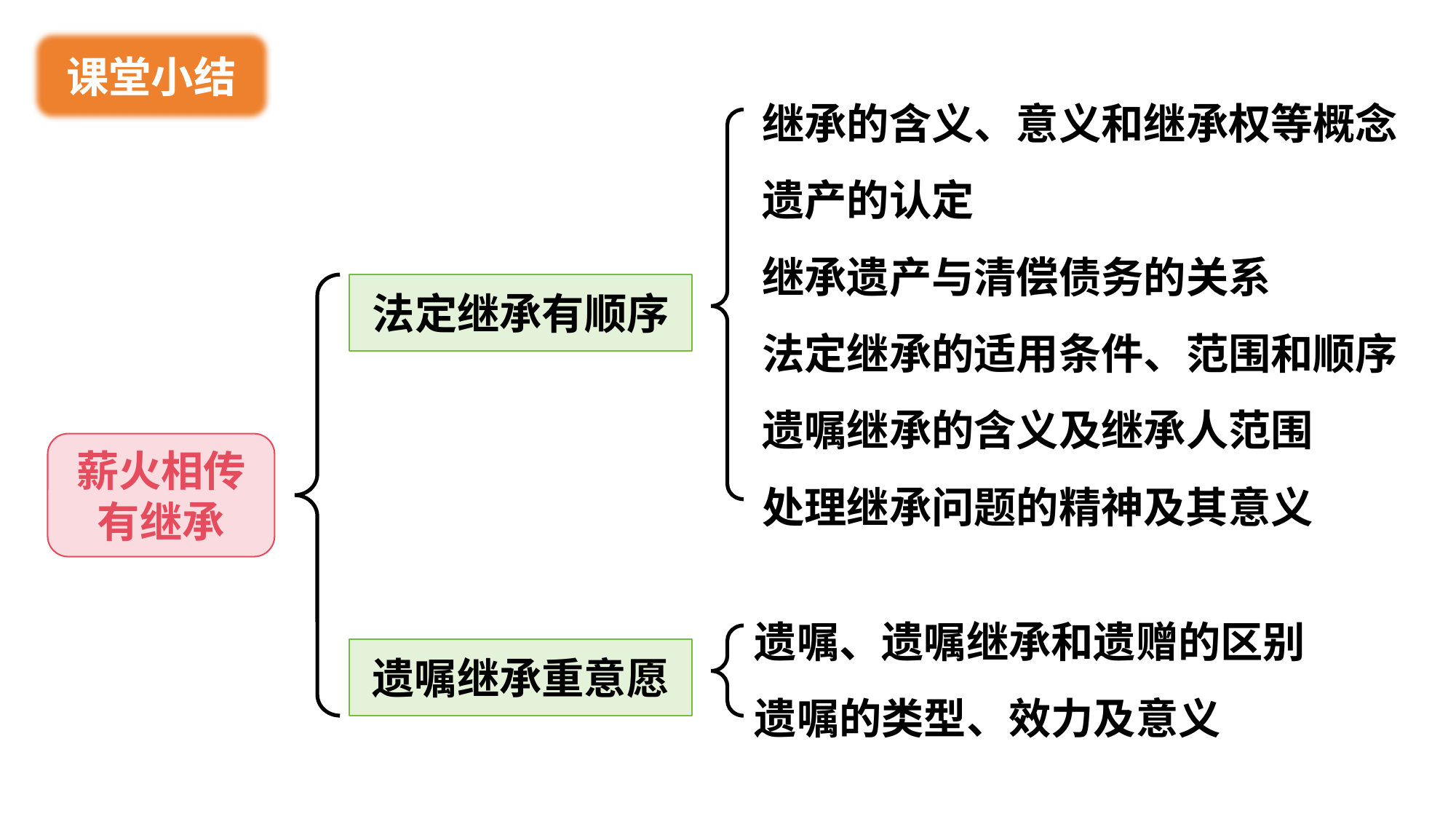

课堂小结
继承的含义、意义和继承权等概念
遗产的认定
继承遗产与清偿债务的关系
法定继承的适用条件、范围和顺序
遗嘱继承的含义及继承人范围
处理继承问题的精神及其意义

法定继承有顺序
薪火相传
有继承
遗嘱、遗嘱继承和遗赠的区别
遗嘱的类型、效力及意义

遗嘱继承重意愿